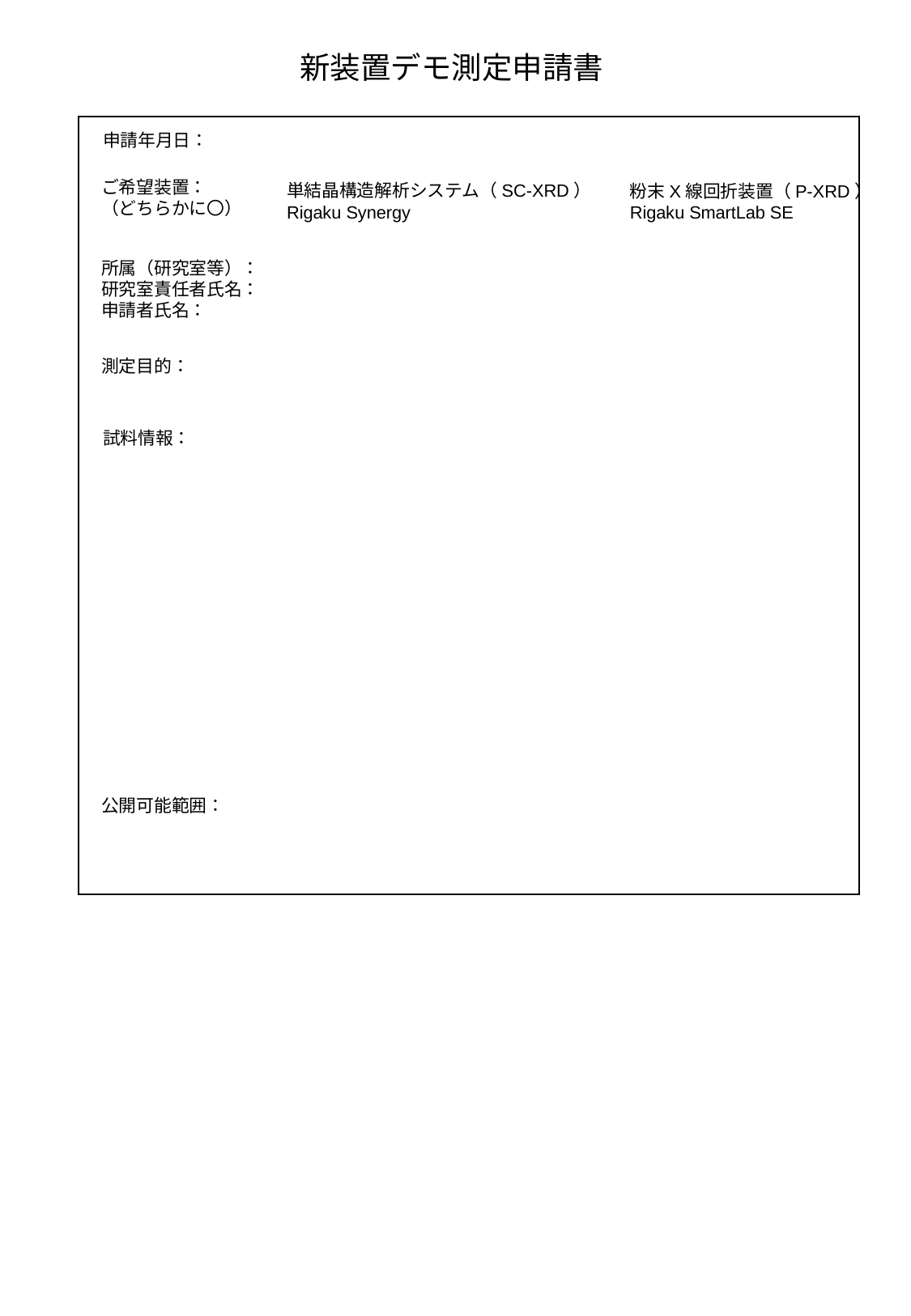

新装置デモ測定申請書

申請年月日：
ご希望装置：
（どちらかに〇）
単結晶構造解析システム（SC-XRD）
Rigaku Synergy
粉末X線回折装置（P-XRD）
Rigaku SmartLab SE
所属（研究室等）：
研究室責任者氏名：
申請者氏名：
測定目的：
試料情報：
公開可能範囲：